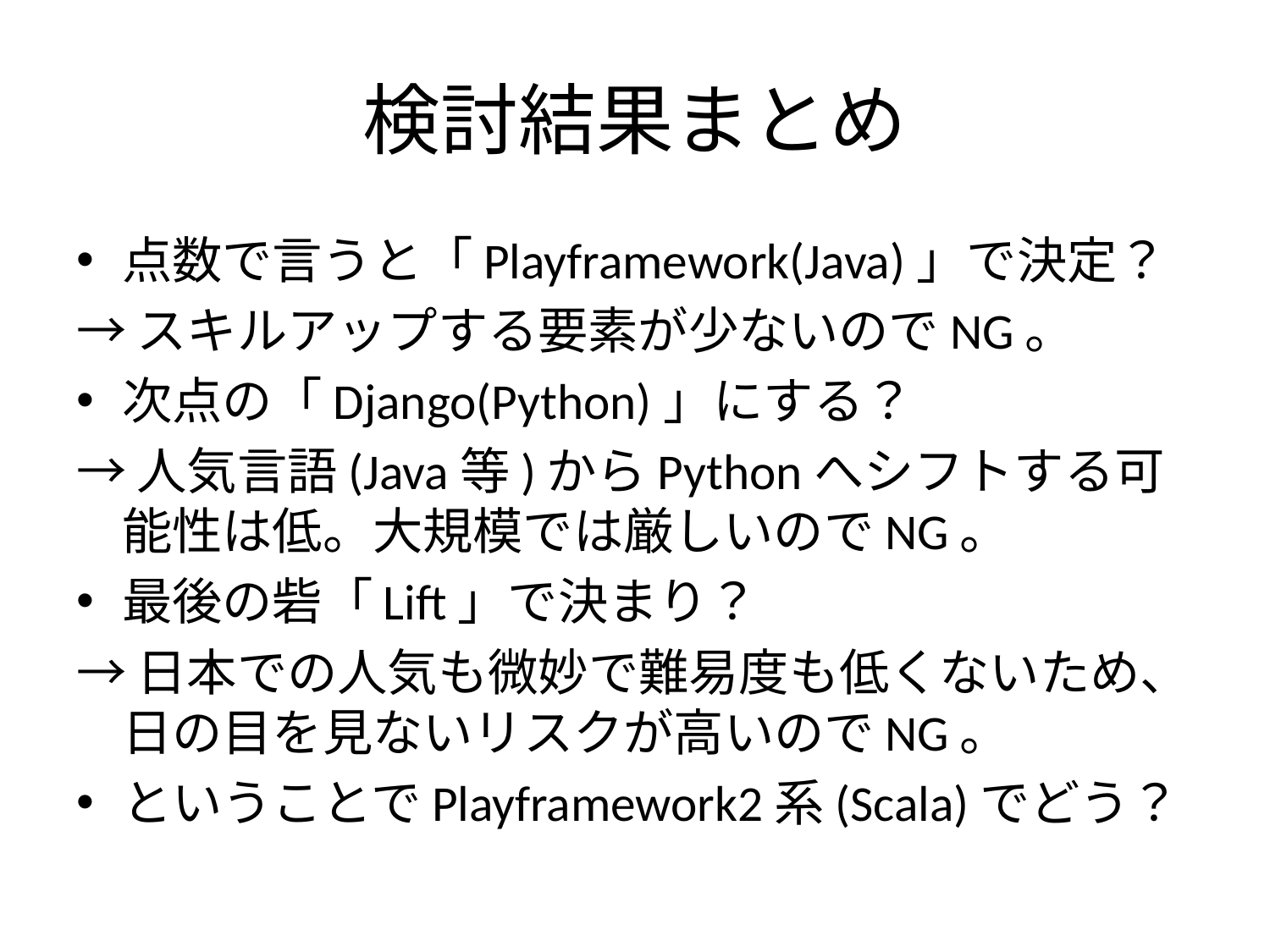

# 検討結果まとめ
点数で言うと「Playframework(Java)」で決定？
→スキルアップする要素が少ないのでNG。
次点の「Django(Python)」にする？
→人気言語(Java等)からPythonへシフトする可能性は低。大規模では厳しいのでNG。
最後の砦「Lift」で決まり？
→日本での人気も微妙で難易度も低くないため、日の目を見ないリスクが高いのでNG。
ということでPlayframework2系(Scala)でどう？